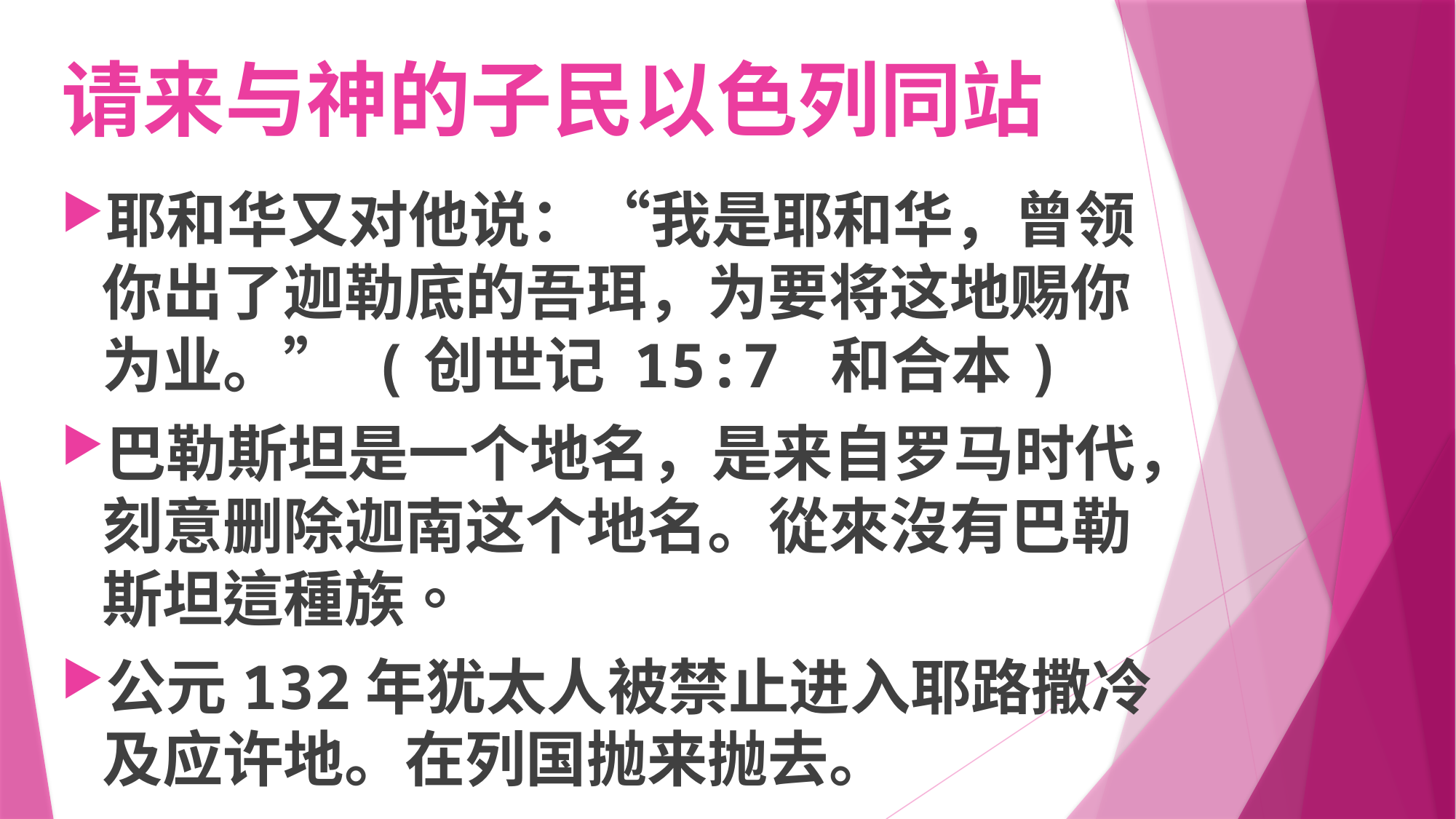

# 请来与神的子民以色列同站
耶和华又对他说：“我是耶和华，曾领你出了迦勒底的吾珥，为要将这地赐你为业。” (创世记 15:7 和合本)
巴勒斯坦是一个地名，是来自罗马时代，刻意删除迦南这个地名。從來沒有巴勒斯坦這種族。
公元132年犹太人被禁止进入耶路撒冷及应许地。在列国抛来抛去。